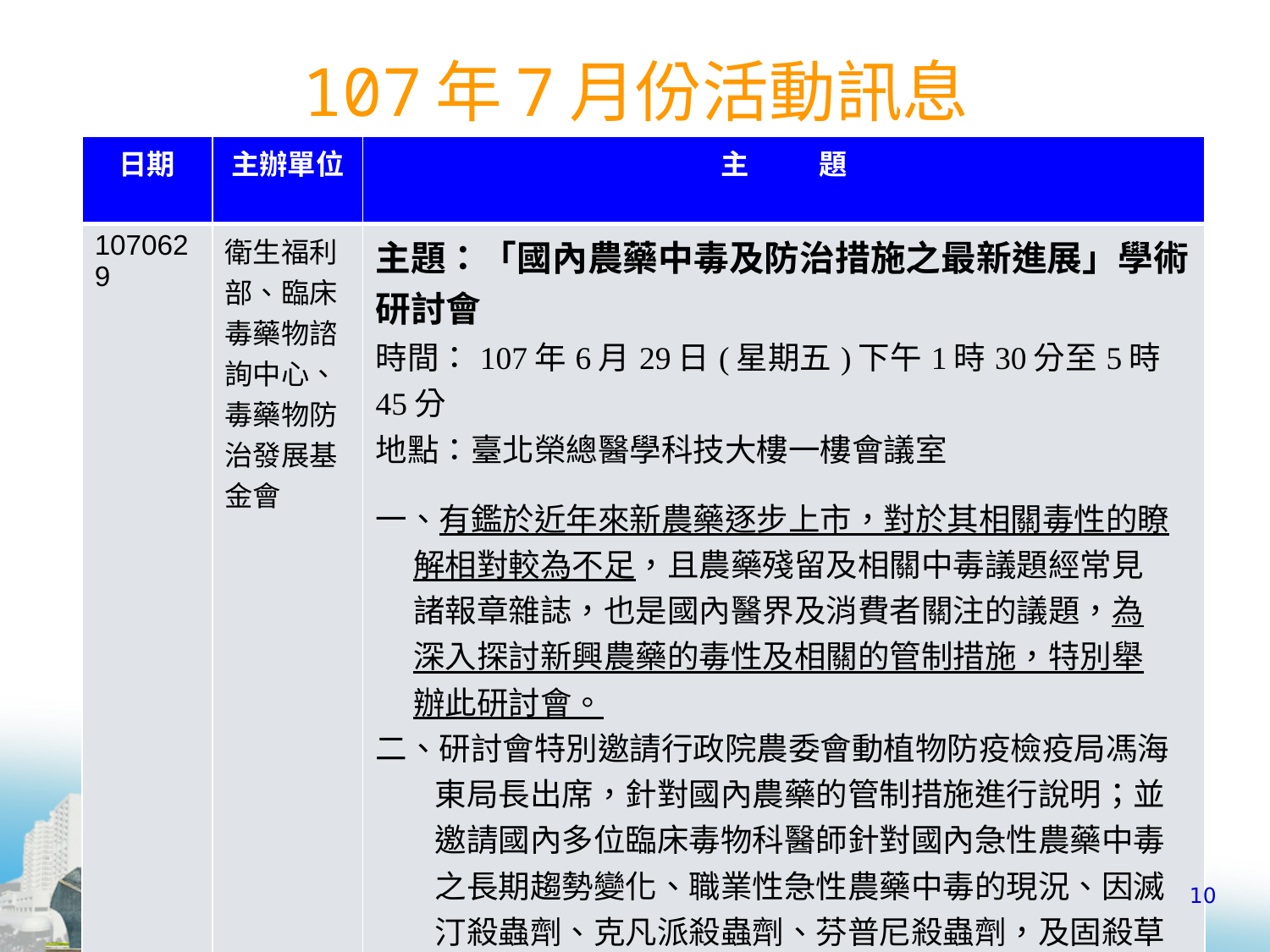

# 107年7月份活動訊息
| 日期 | 主辦單位 | 主 題 |
| --- | --- | --- |
| 1070629 | 衛生福利部、臨床毒藥物諮詢中心、毒藥物防治發展基金會 | 主題：「國內農藥中毒及防治措施之最新進展」學術研討會 時間：107年6月29日(星期五)下午1時30分至5時45分 地點：臺北榮總醫學科技大樓一樓會議室 一、有鑑於近年來新農藥逐步上市，對於其相關毒性的瞭 解相對較為不足，且農藥殘留及相關中毒議題經常見 諸報章雜誌，也是國內醫界及消費者關注的議題，為 深入探討新興農藥的毒性及相關的管制措施，特別舉 辦此研討會。 二、研討會特別邀請行政院農委會動植物防疫檢疫局馮海 東局長出席，針對國內農藥的管制措施進行說明；並 邀請國內多位臨床毒物科醫師針對國內急性農藥中毒 之長期趨勢變化、職業性急性農藥中毒的現況、因滅 汀殺蟲劑、克凡派殺蟲劑、芬普尼殺蟲劑，及固殺草 除草劑中毒等議題進行探討，希藉此提升我國針對新 興農藥中毒診斷檢驗及臨床治療的水準。 |
10